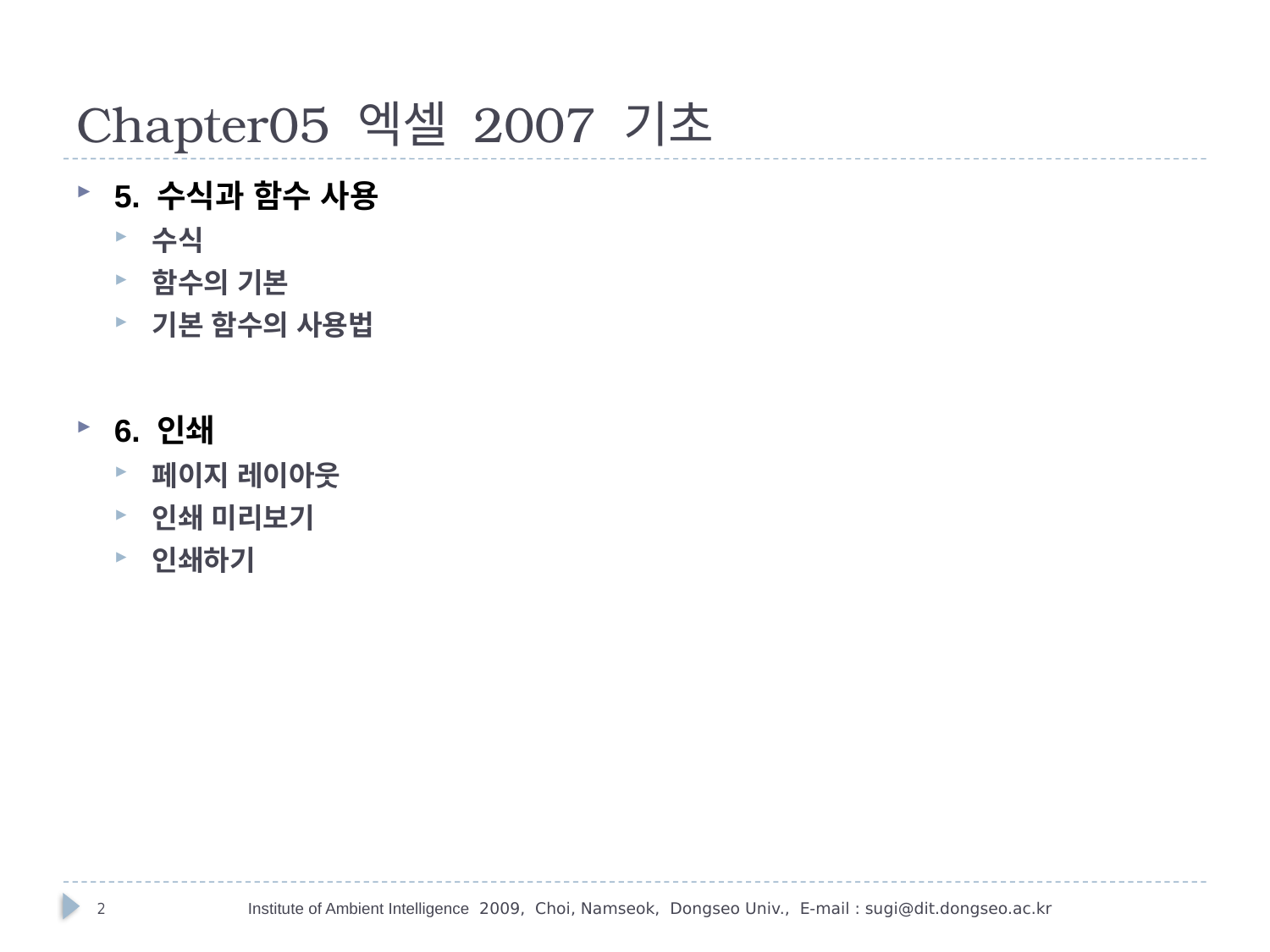

# Chapter05 엑셀 2007 기초
5. 수식과 함수 사용
수식
함수의 기본
기본 함수의 사용법

6. 인쇄
페이지 레이아웃
인쇄 미리보기
인쇄하기